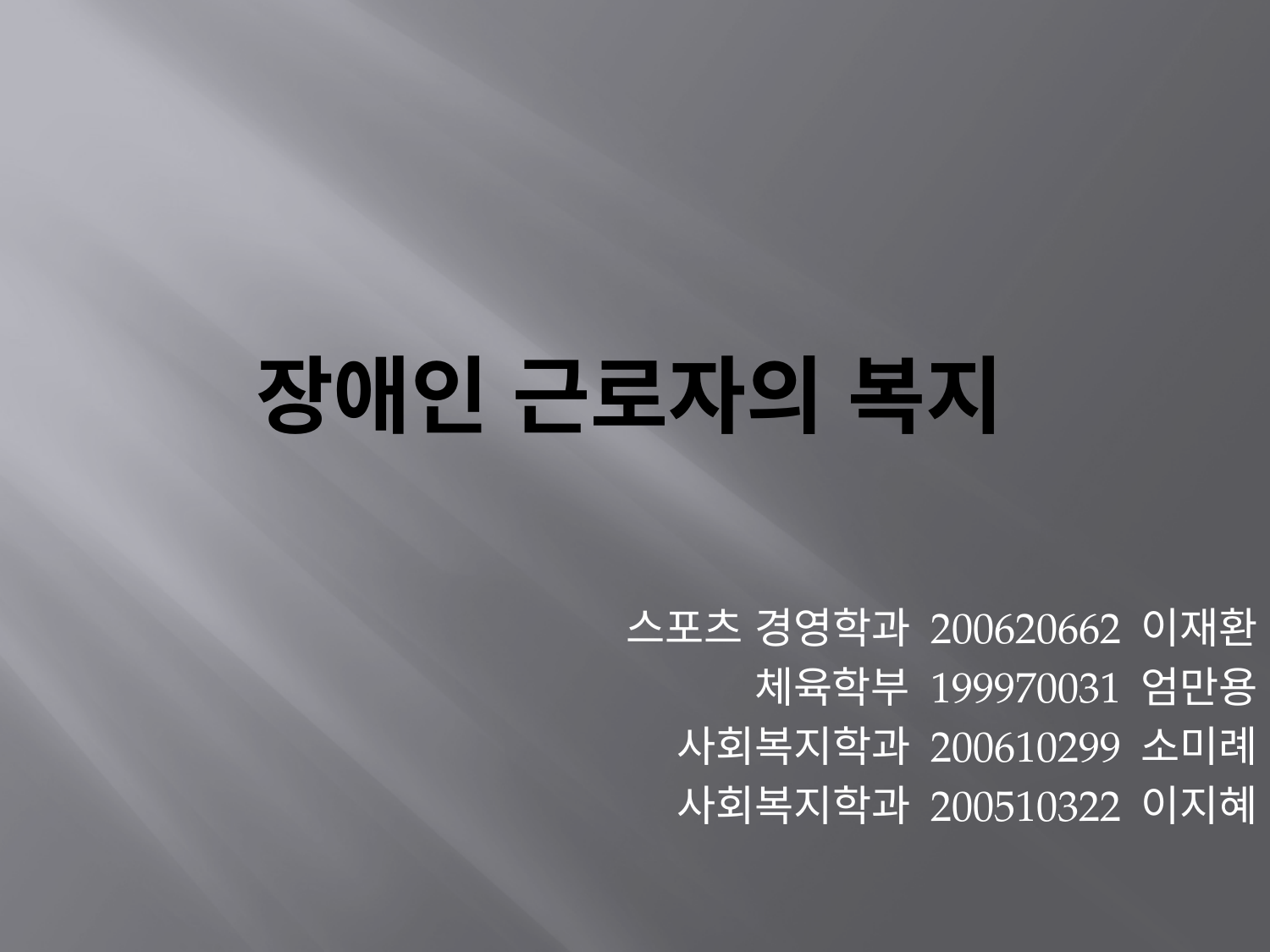

# 장애인 근로자의 복지
스포츠 경영학과 200620662 이재환
 체육학부 199970031 엄만용
사회복지학과 200610299 소미례
사회복지학과 200510322 이지혜